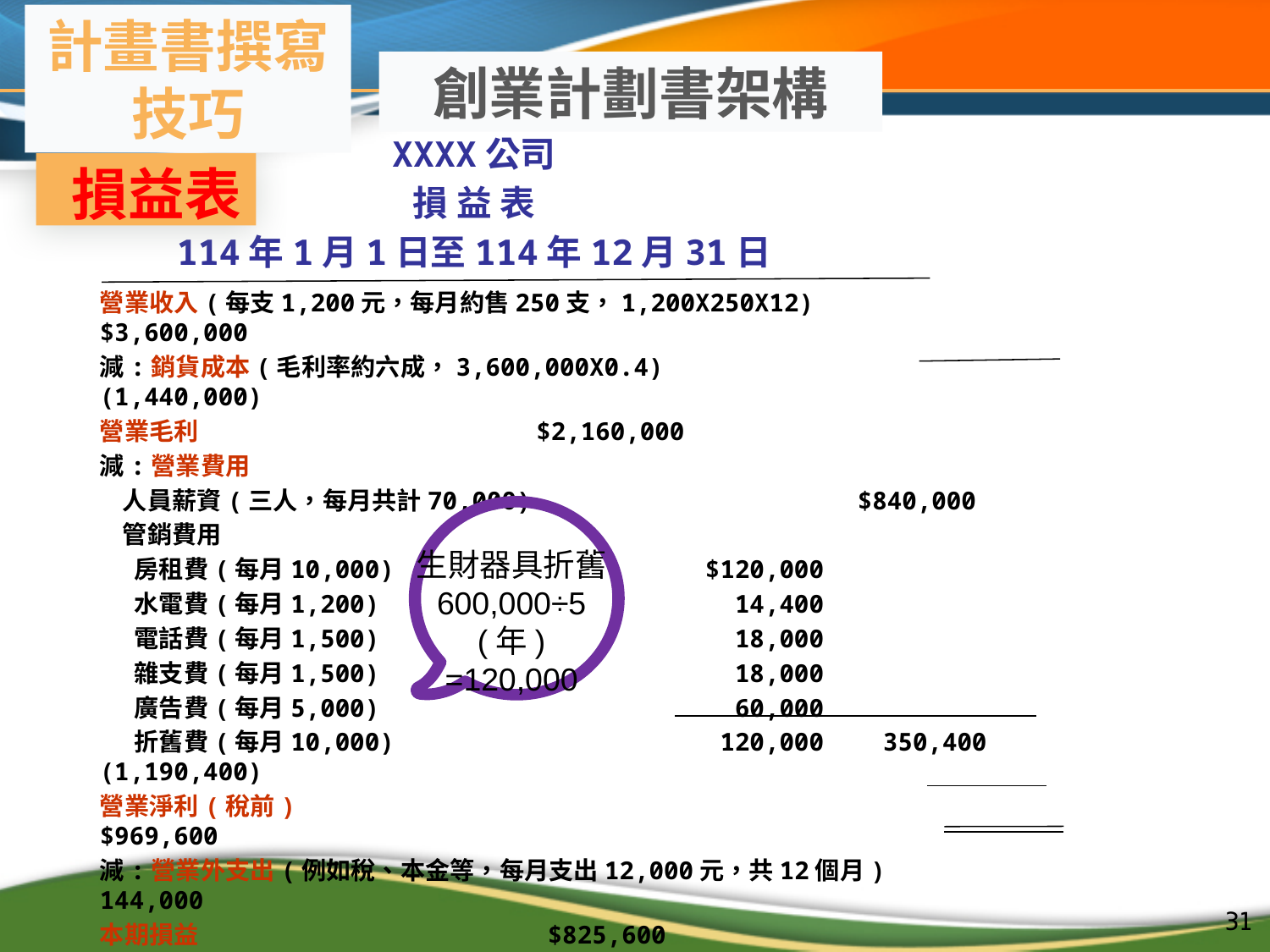

計畫書撰寫技巧
創業計劃書架構
XXXX公司
損 益 表
114年1月1日至114年12月31日
損益表

營業收入(每支1,200元，每月約售250支，1,200X250X12)                $3,600,000
減:銷貨成本(毛利率約六成，3,600,000X0.4)                          (1,440,000)
營業毛利                                                          $2,160,000
減:營業費用
   人員薪資(三人，每月共計70,000)                      $840,000
   管銷費用
     房租費(每月10,000)                     $120,000
     水電費(每月1,200)                        14,400
     電話費(每月1,500)                        18,000
     雜支費(每月1,500)                        18,000
     廣告費(每月5,000)                        60,000
     折舊費(每月10,000)                      120,000    350,400   (1,190,400)
營業淨利(稅前)                                                      $969,600
減:營業外支出(例如稅、本金等，每月支出12,000元，共12個月)            144,000
本期損益                                                            $825,600

生財器具折舊
600,000÷5(年)
=120,000

31